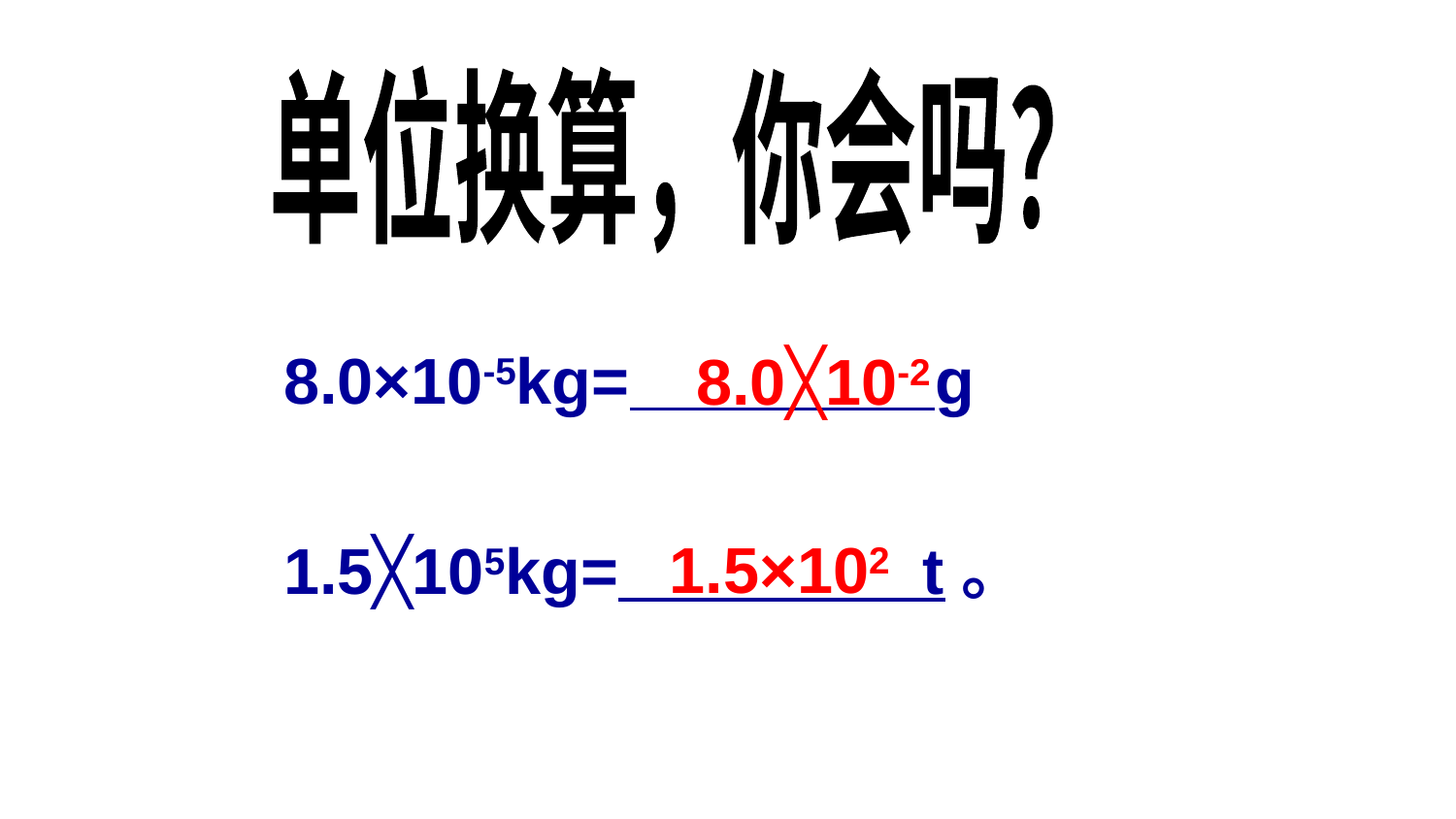

单位换算，你会吗？
8.0×10-5kg=                 g
8.0╳10-2
1.5×102
1.5╳105kg=                 t。